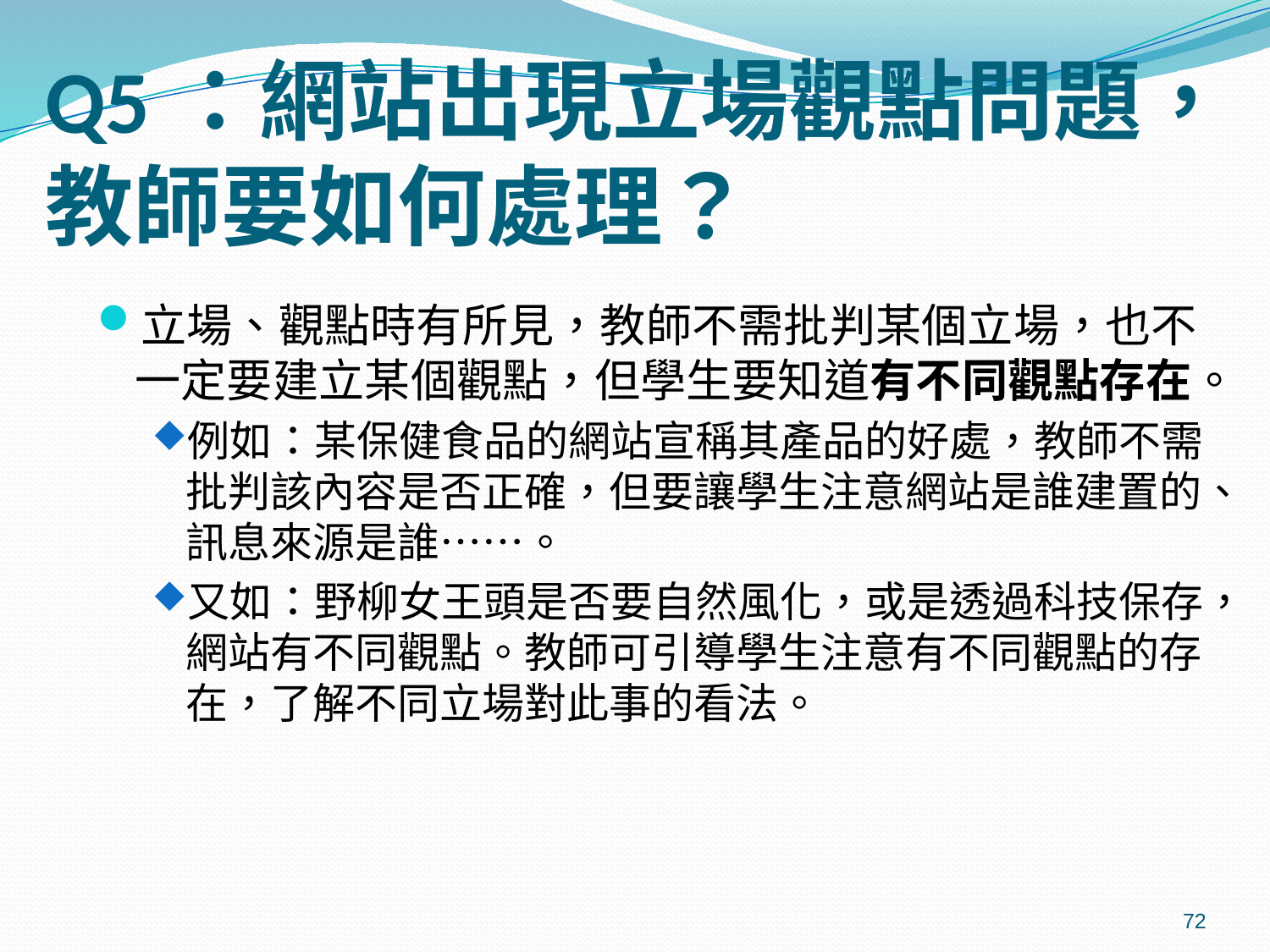

# Q5：網站出現立場觀點問題，教師要如何處理？

立場、觀點時有所見，教師不需批判某個立場，也不一定要建立某個觀點，但學生要知道有不同觀點存在。
例如：某保健食品的網站宣稱其產品的好處，教師不需批判該內容是否正確，但要讓學生注意網站是誰建置的、訊息來源是誰……。
又如：野柳女王頭是否要自然風化，或是透過科技保存，網站有不同觀點。教師可引導學生注意有不同觀點的存在，了解不同立場對此事的看法。

72